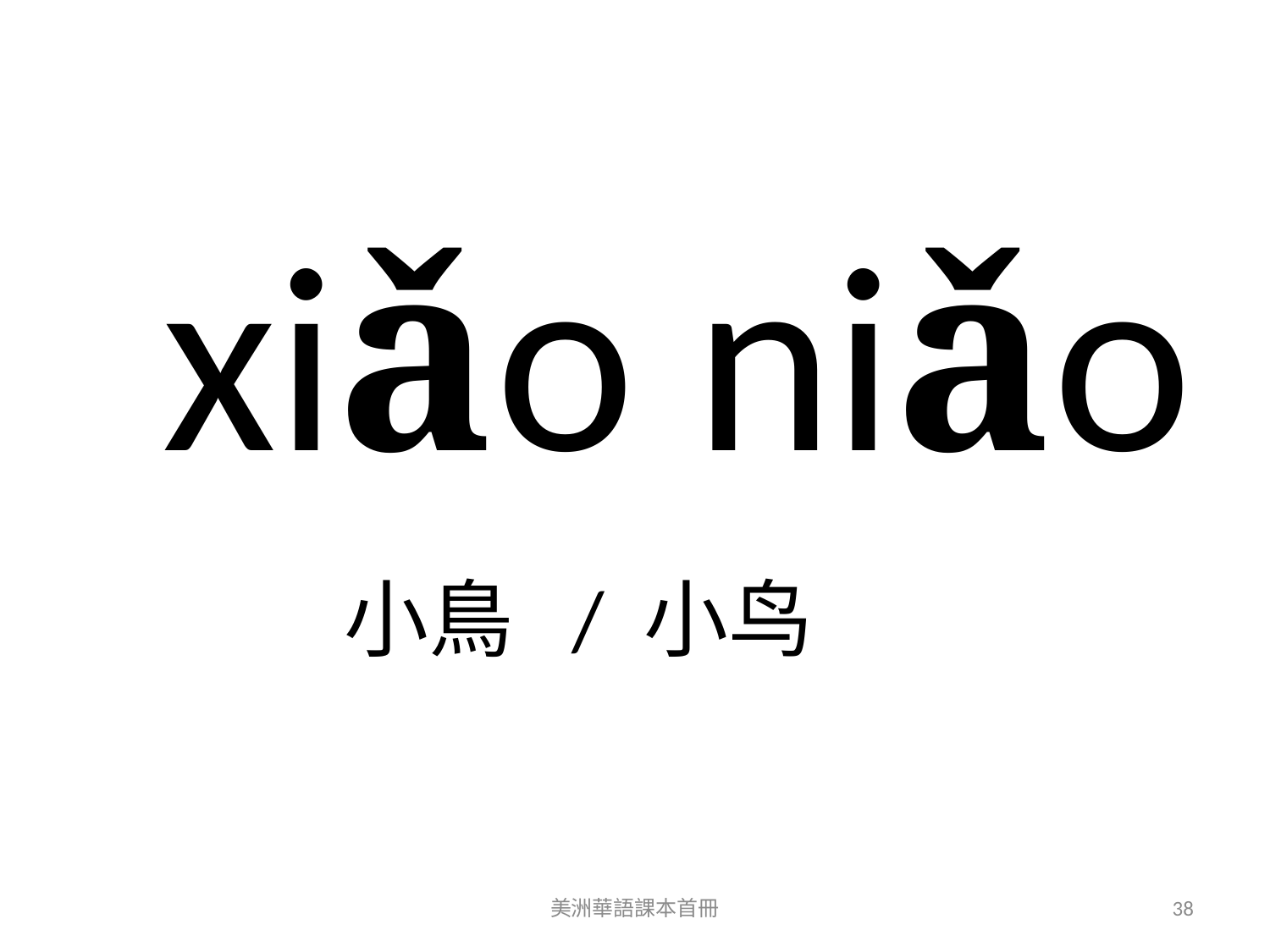

xiǎo niǎo
小鳥  / 小鸟

美洲華語課本首冊
38